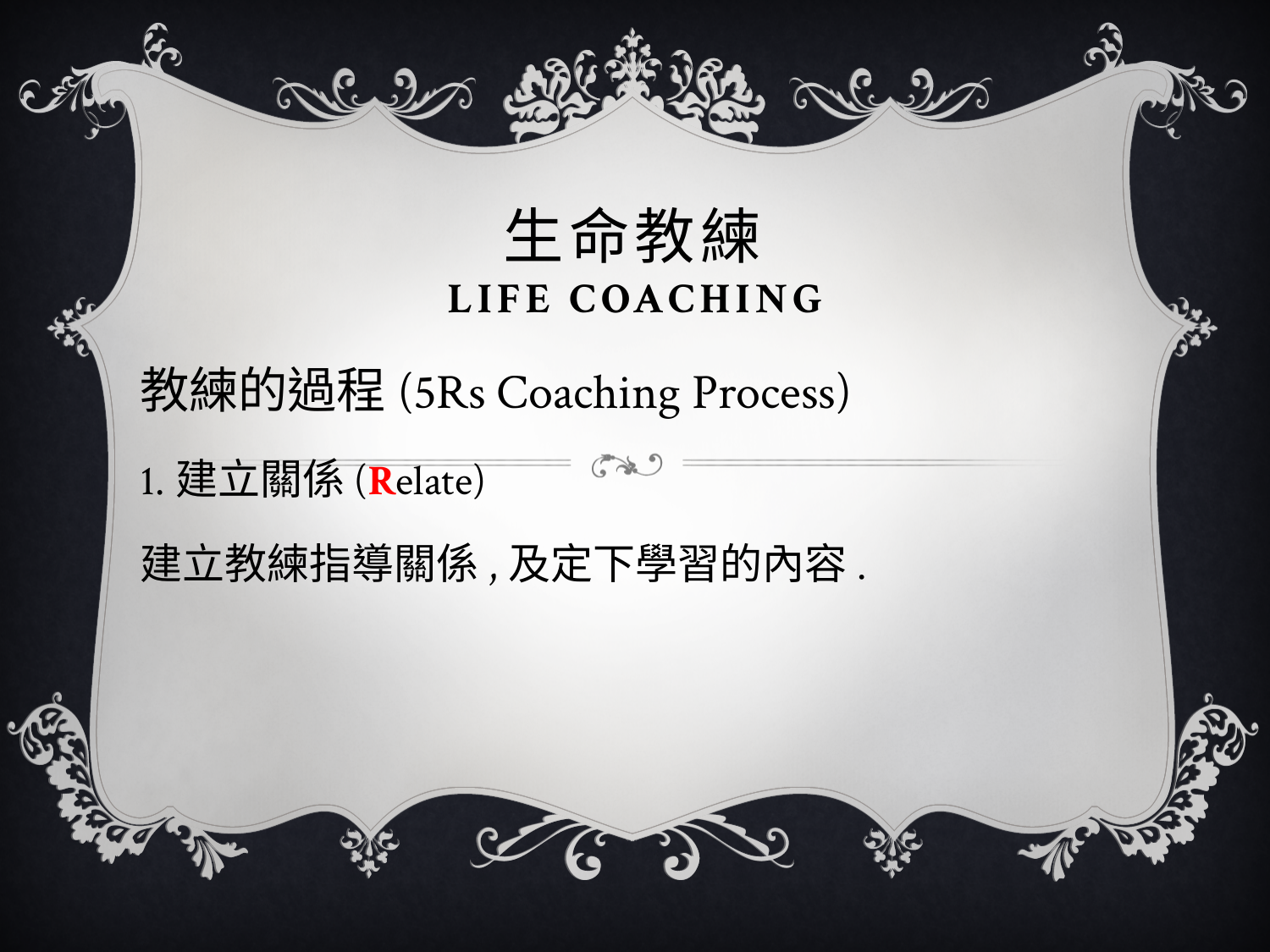

# 生命教練 Life coaching

教練的過程(5Rs Coaching Process)
1.建立關係(Relate)
建立教練指導關係,及定下學習的內容.